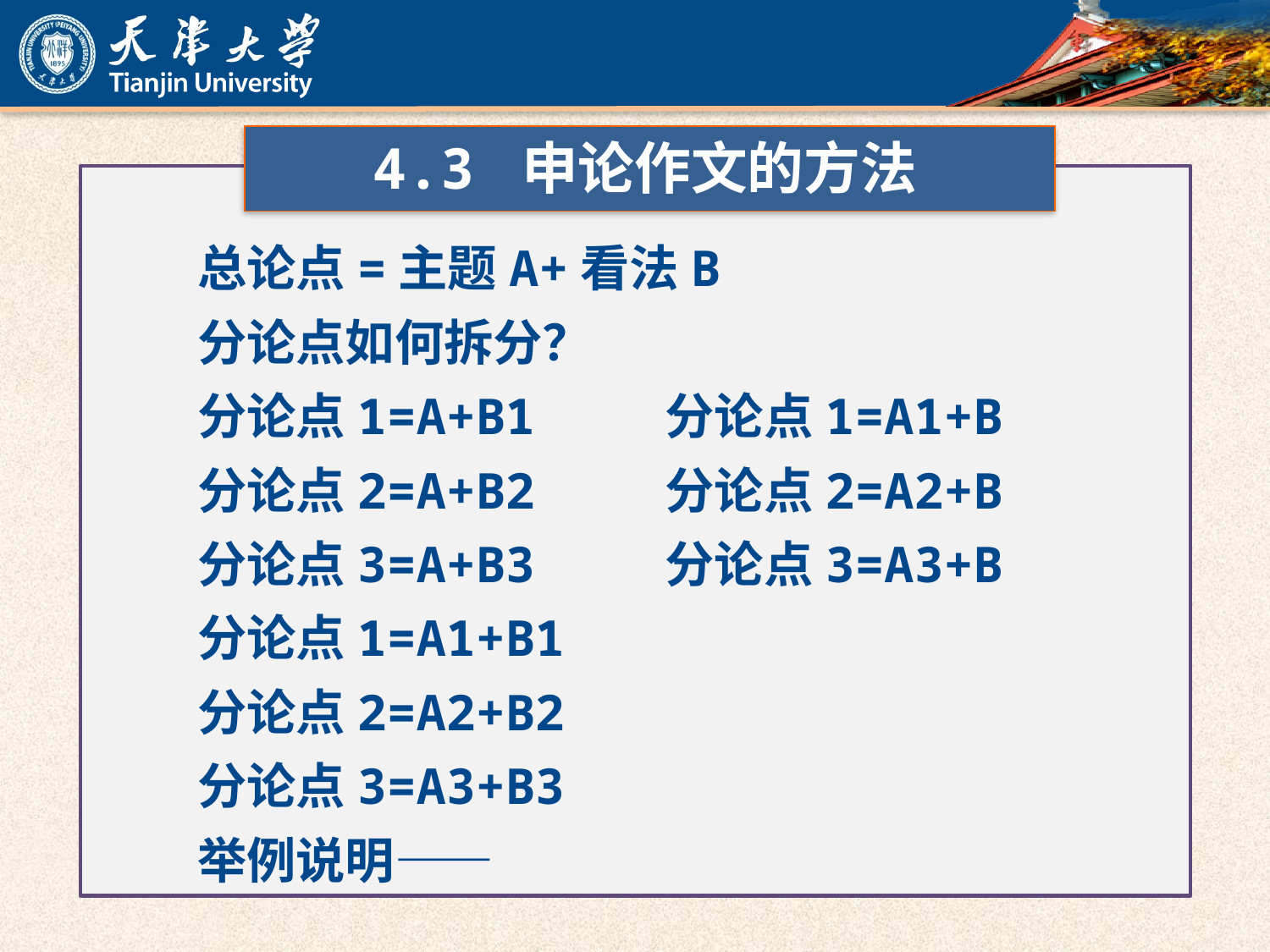

4.3 申论作文的方法

总论点=主题A+看法B
分论点如何拆分？
分论点1=A+B1    分论点1=A1+B
分论点2=A+B2    分论点2=A2+B
分论点3=A+B3    分论点3=A3+B
分论点1=A1+B1
分论点2=A2+B2
分论点3=A3+B3
举例说明——